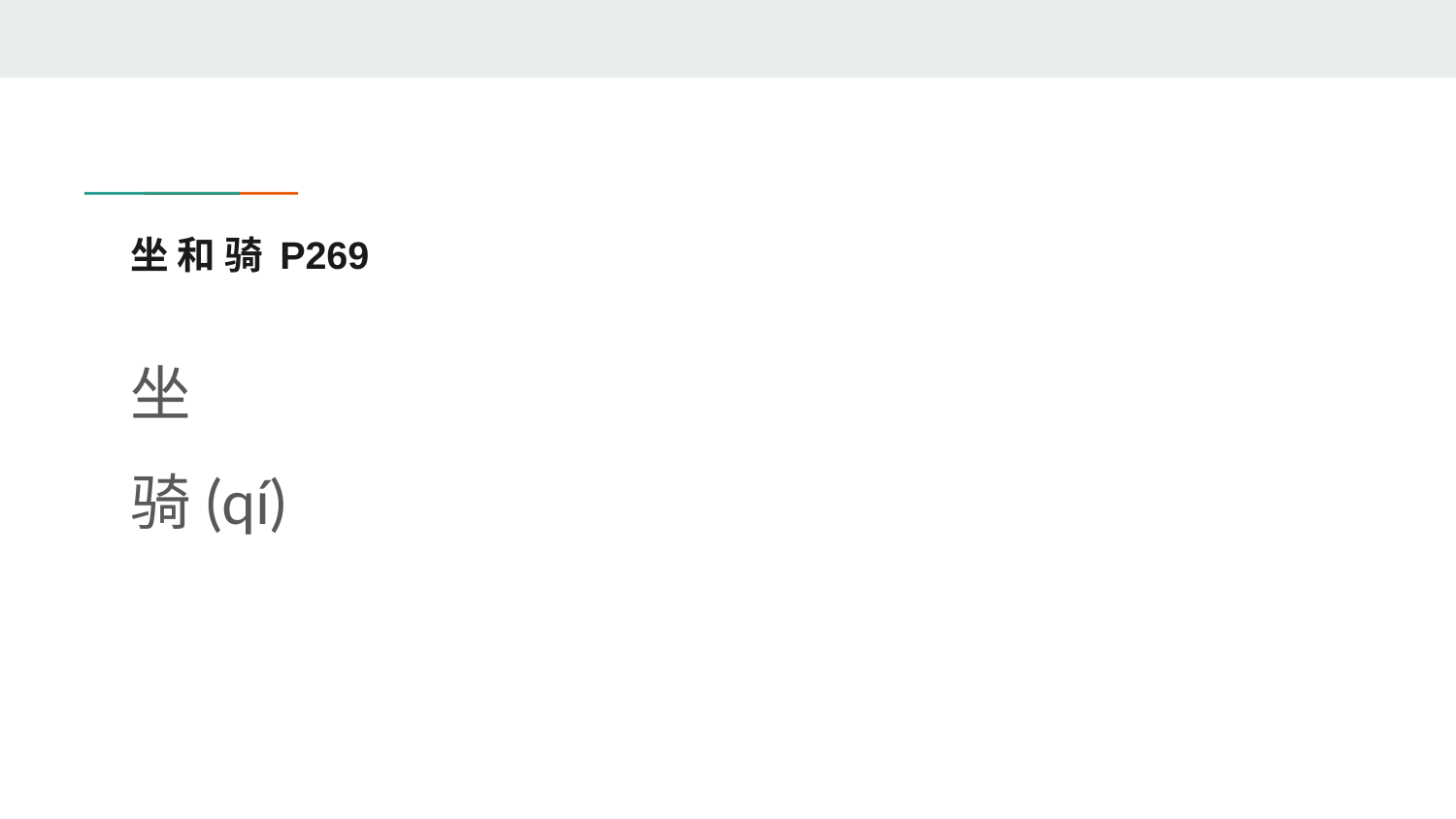

# 坐 和 骑 P269
坐
骑(qí)